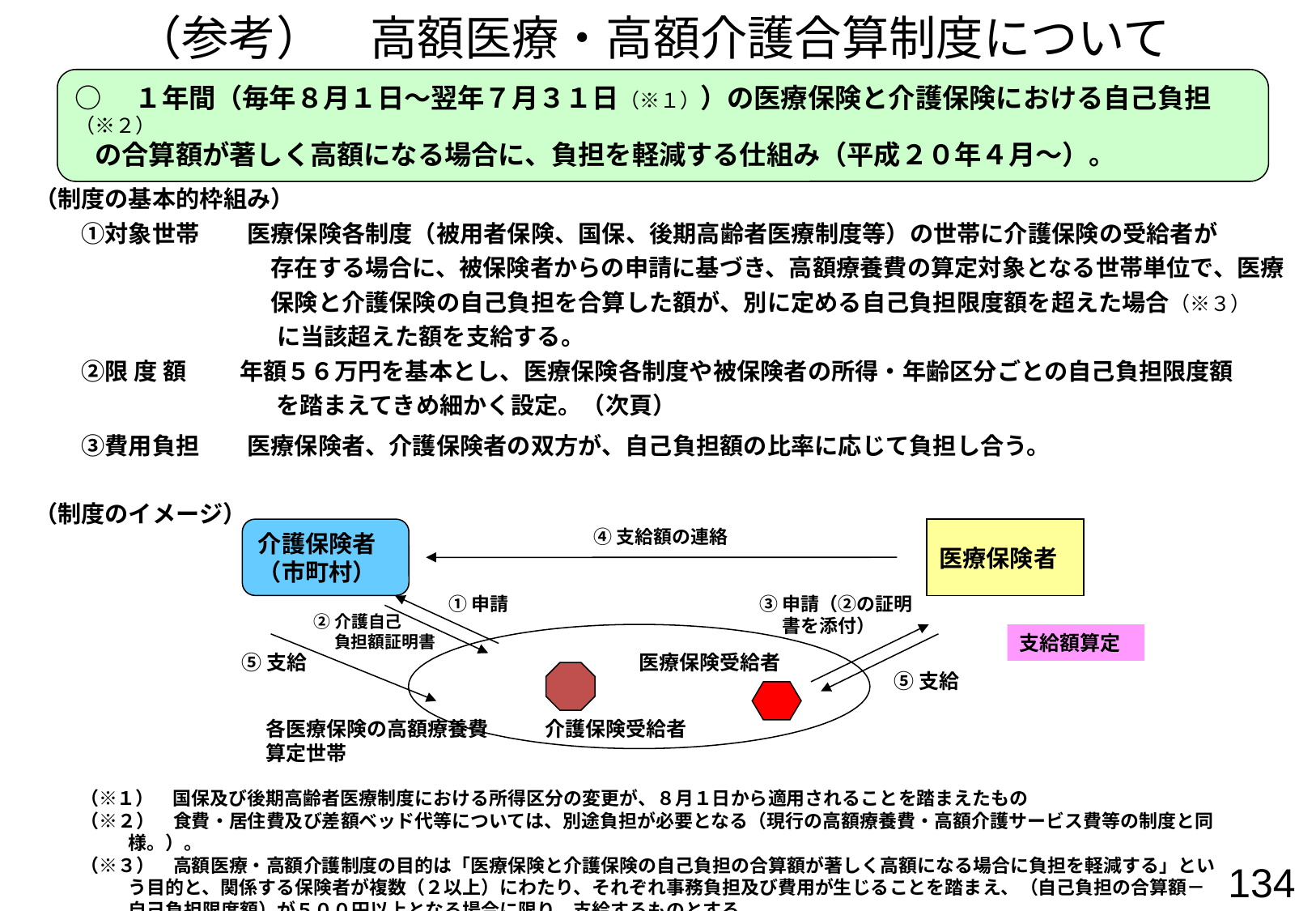

（参考）　高額医療・高額介護合算制度について
○　１年間（毎年８月１日～翌年７月３１日（※１））の医療保険と介護保険における自己負担（※２）
　の合算額が著しく高額になる場合に、負担を軽減する仕組み（平成２０年４月～）。
（制度の基本的枠組み）
　　①対象世帯　　医療保険各制度（被用者保険、国保、後期高齢者医療制度等）の世帯に介護保険の受給者が
　　　　　　　　　　存在する場合に、被保険者からの申請に基づき、高額療養費の算定対象となる世帯単位で、医療
　　　　　　　　　　保険と介護保険の自己負担を合算した額が、別に定める自己負担限度額を超えた場合（※３）
　　　　　　　　　　　　に当該超えた額を支給する。
　　②限 度 額　　 年額５６万円を基本とし、医療保険各制度や被保険者の所得・年齢区分ごとの自己負担限度額
　　　　　　　　　　 を踏まえてきめ細かく設定。（次頁）
　　③費用負担　　医療保険者、介護保険者の双方が、自己負担額の比率に応じて負担し合う。
（制度のイメージ）
介護保険者
（市町村）
④支給額の連絡
医療保険者

①申請
③申請（②の証明
　 書を添付）

②介護自己
　 負担額証明書

支給額算定

⑤支給
医療保険受給者

⑤支給

各医療保険の高額療養費算定世帯
介護保険受給者
（※１）　国保及び後期高齢者医療制度における所得区分の変更が、８月１日から適用されることを踏まえたもの
（※２）　食費・居住費及び差額ベッド代等については、別途負担が必要となる（現行の高額療養費・高額介護サービス費等の制度と同様。）。
（※３）　高額医療・高額介護制度の目的は「医療保険と介護保険の自己負担の合算額が著しく高額になる場合に負担を軽減する」という目的と、関係する保険者が複数（２以上）にわたり、それぞれ事務負担及び費用が生じることを踏まえ、（自己負担の合算額－自己負担限度額）が５００円以上となる場合に限り、支給するものとする。
134